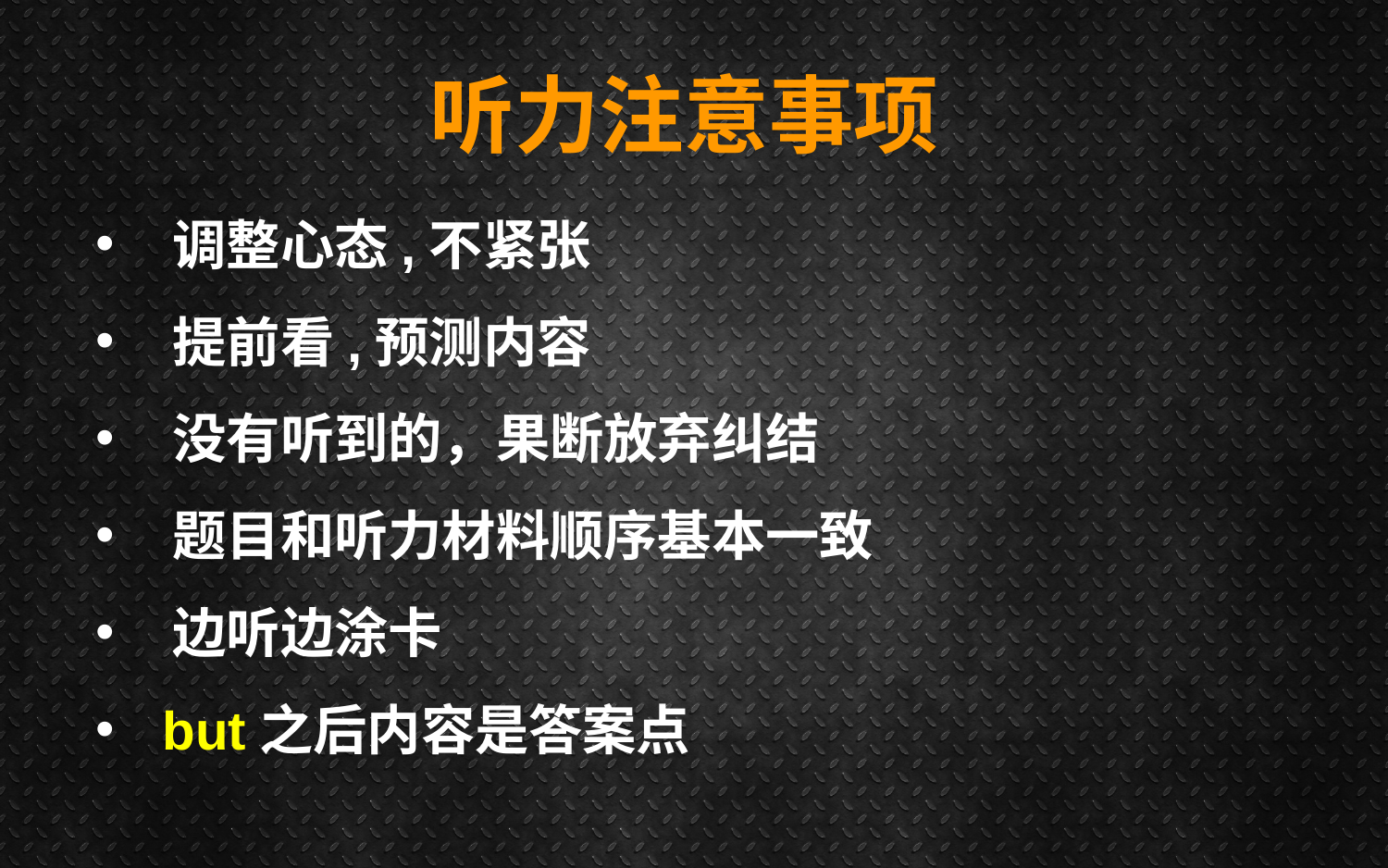

# 听力注意事项
 调整心态,不紧张
 提前看,预测内容
 没有听到的，果断放弃纠结
 题目和听力材料顺序基本一致
 边听边涂卡
 but之后内容是答案点